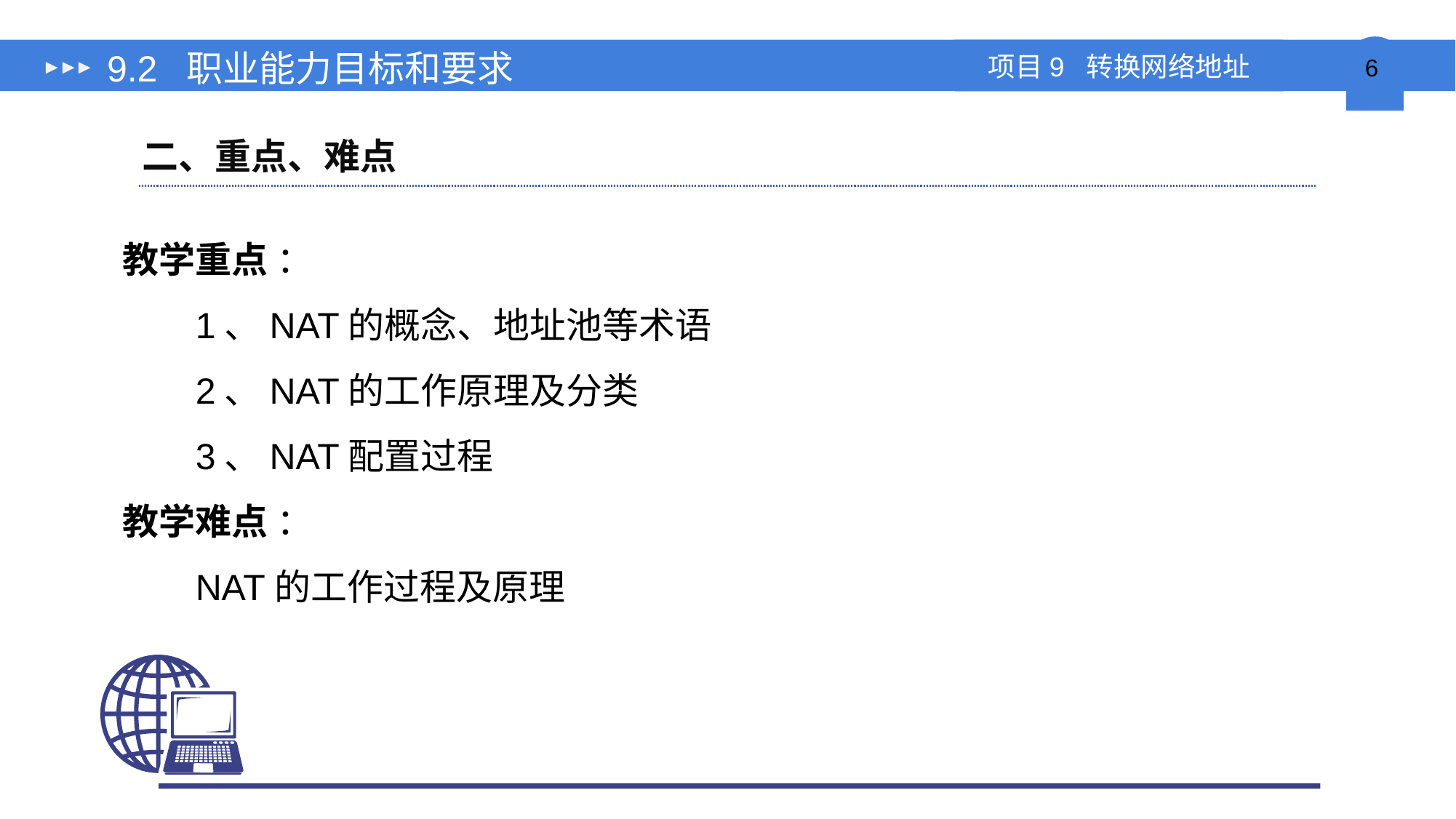

# 9.2  职业能力目标和要求
二、重点、难点

教学重点 ：
1、NAT的概念、地址池等术语
2、NAT的工作原理及分类
3、NAT配置过程
教学难点 ：
NAT的工作过程及原理